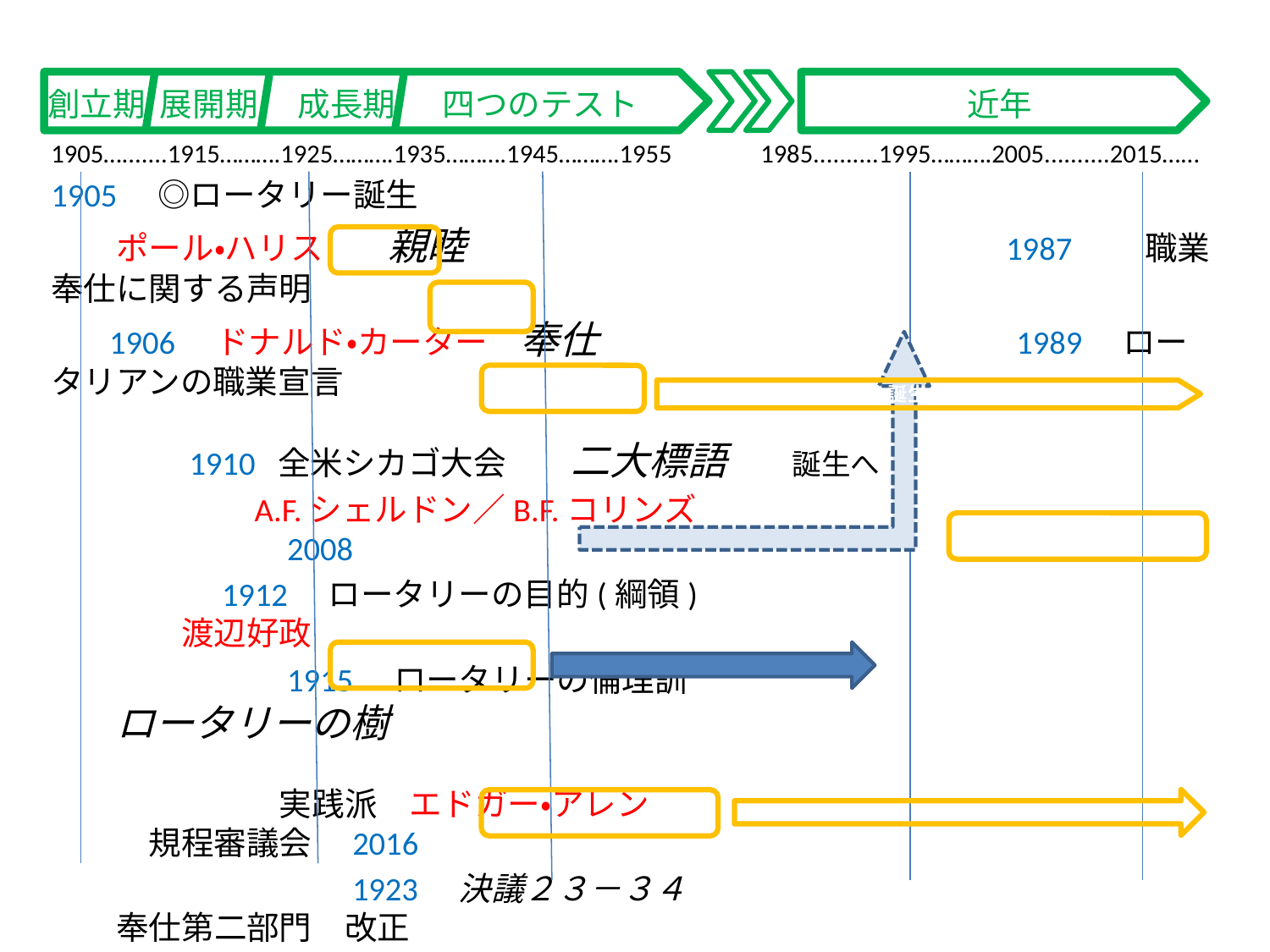

# 創立期  展開期 　成長期  　四つのテスト　　　　　　           近年

1905….......1915……….1925……….1935……….1945……….1955               1985..........1995……….2005..........2015…...
1905　◎ロータリー誕生
　　ポール・ハリス　　親睦　　　　　　　　　　　　　　　　　　　　1987　　職業奉仕に関する声明
　　1906　ドナルド・カーター　奉仕　　　　　　　　　　　　　1989　ロータリアンの職業宣言

　　　　1910  全米シカゴ大会　　二大標語　　誕生へ
　　　　　　A.F.シェルドン／B.F.コリンズ　　　　　　　　　　　　　　　　　　　　　　　2008
　　　　　1912　ロータリーの目的(綱領)　　　　　　　　　　　　　　　　　　　渡辺好政
　　　　　　　1915　ロータリーの倫理訓　　　　　　　　　　　　　　　　　　ロータリーの樹

　　　　　　　実践派　エドガー・アレン　　　　　　　　　　　　　　　　　　　　規程審議会　2016
　　　　　　　　　1923　決議２３－３４　　　　　　　　　　　　　　　　　　奉仕第二部門　改正
　　　　　　　　　　　　1927　「職業奉仕」命名
　　　　　　　　　　　　　　1932　ハーバート・テーラー
　　　　　　　　　　　　　　　考案　　四つのテスト
　　　　　　　　　　　　　　　　　　　　　　　　　RIへ寄贈 1954

誕生へ